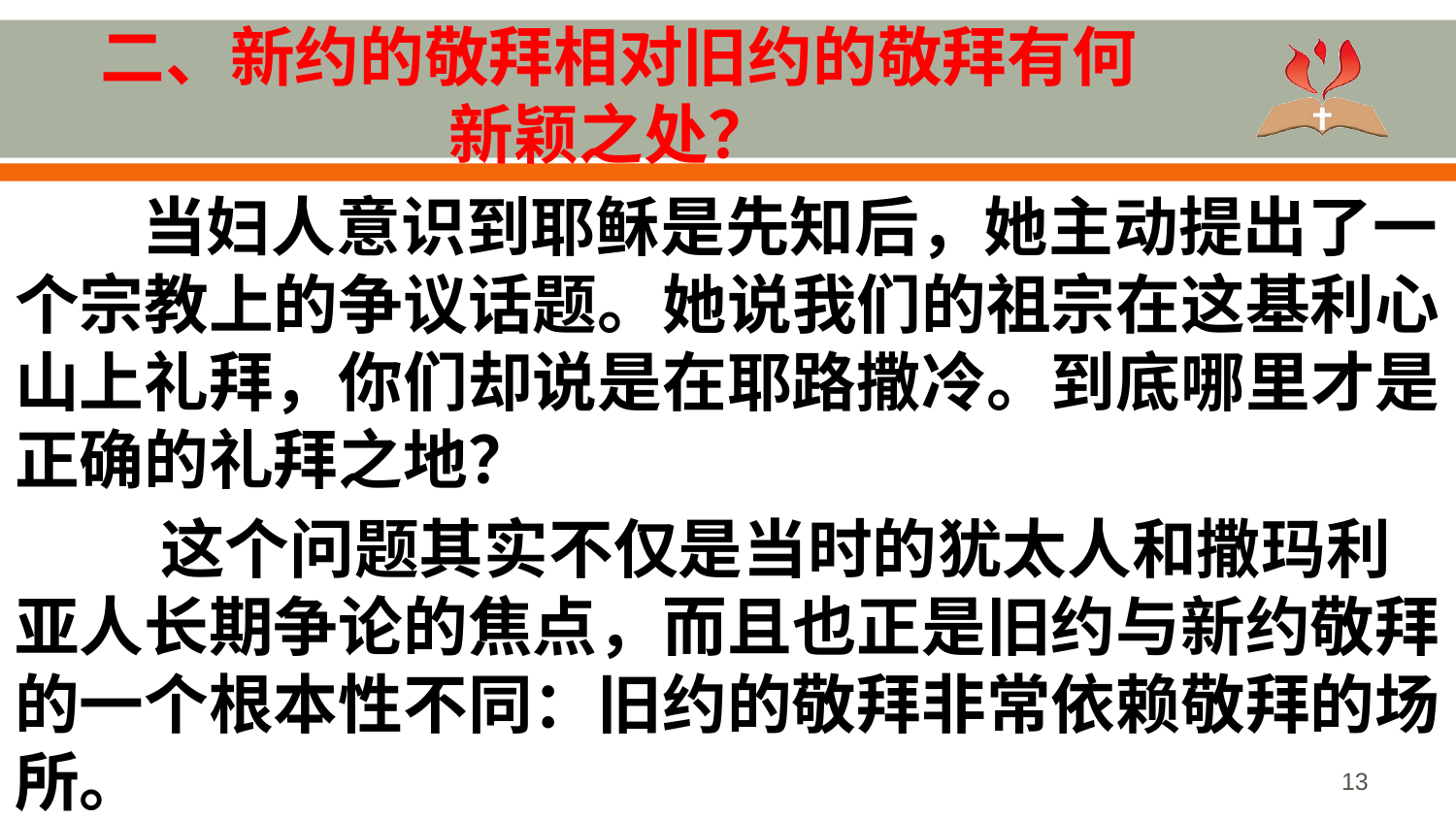

# 二、新约的敬拜相对旧约的敬拜有何新颖之处？
当妇人意识到耶稣是先知后，她主动提出了一个宗教上的争议话题。她说我们的祖宗在这基利心山上礼拜，你们却说是在耶路撒冷。到底哪里才是正确的礼拜之地？
	这个问题其实不仅是当时的犹太人和撒玛利亚人长期争论的焦点，而且也正是旧约与新约敬拜的一个根本性不同：旧约的敬拜非常依赖敬拜的场所。

13